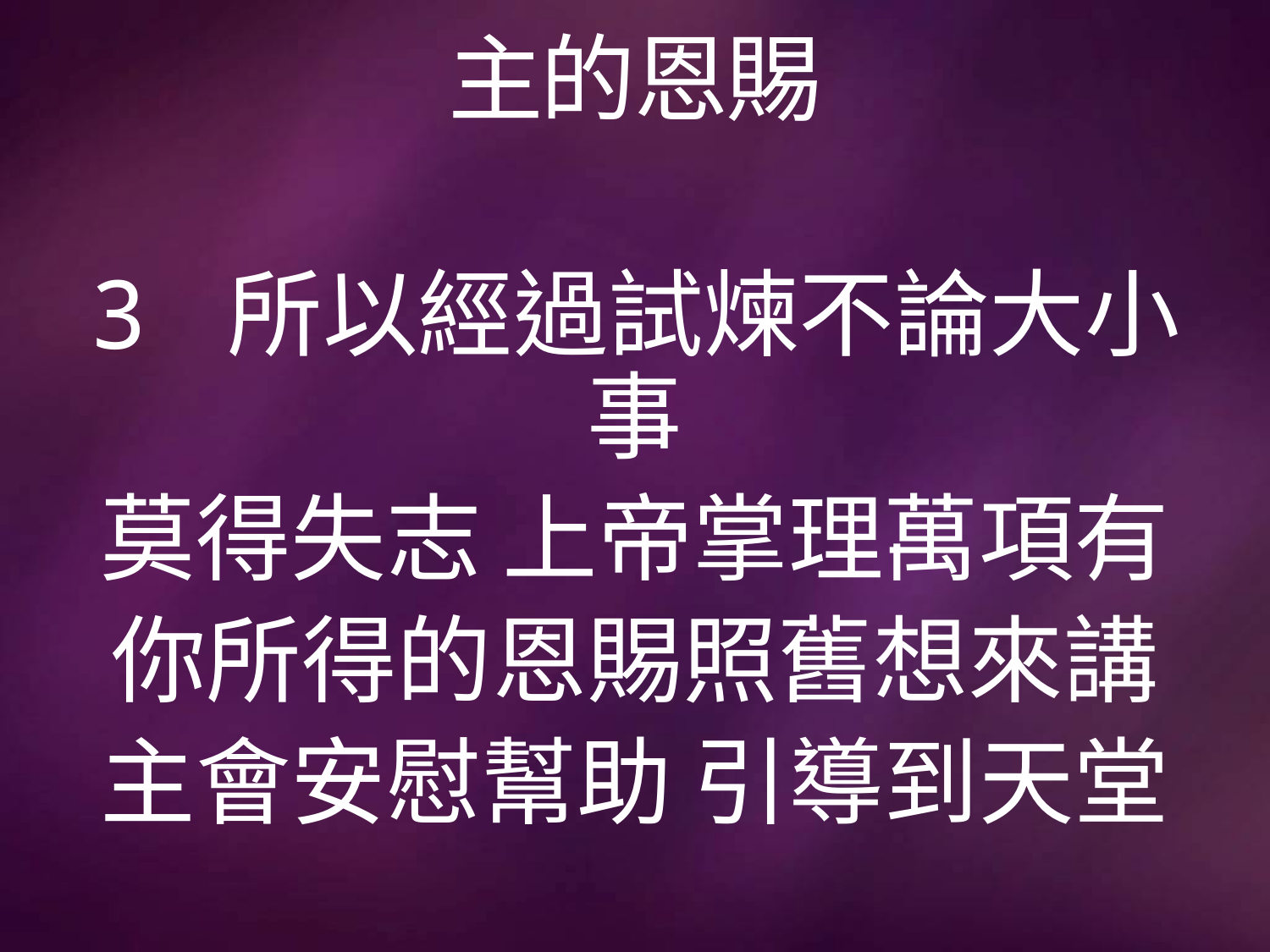

# 主的恩賜
3 所以經過試煉不論大小事
莫得失志 上帝掌理萬項有
你所得的恩賜照舊想來講
主會安慰幫助 引導到天堂